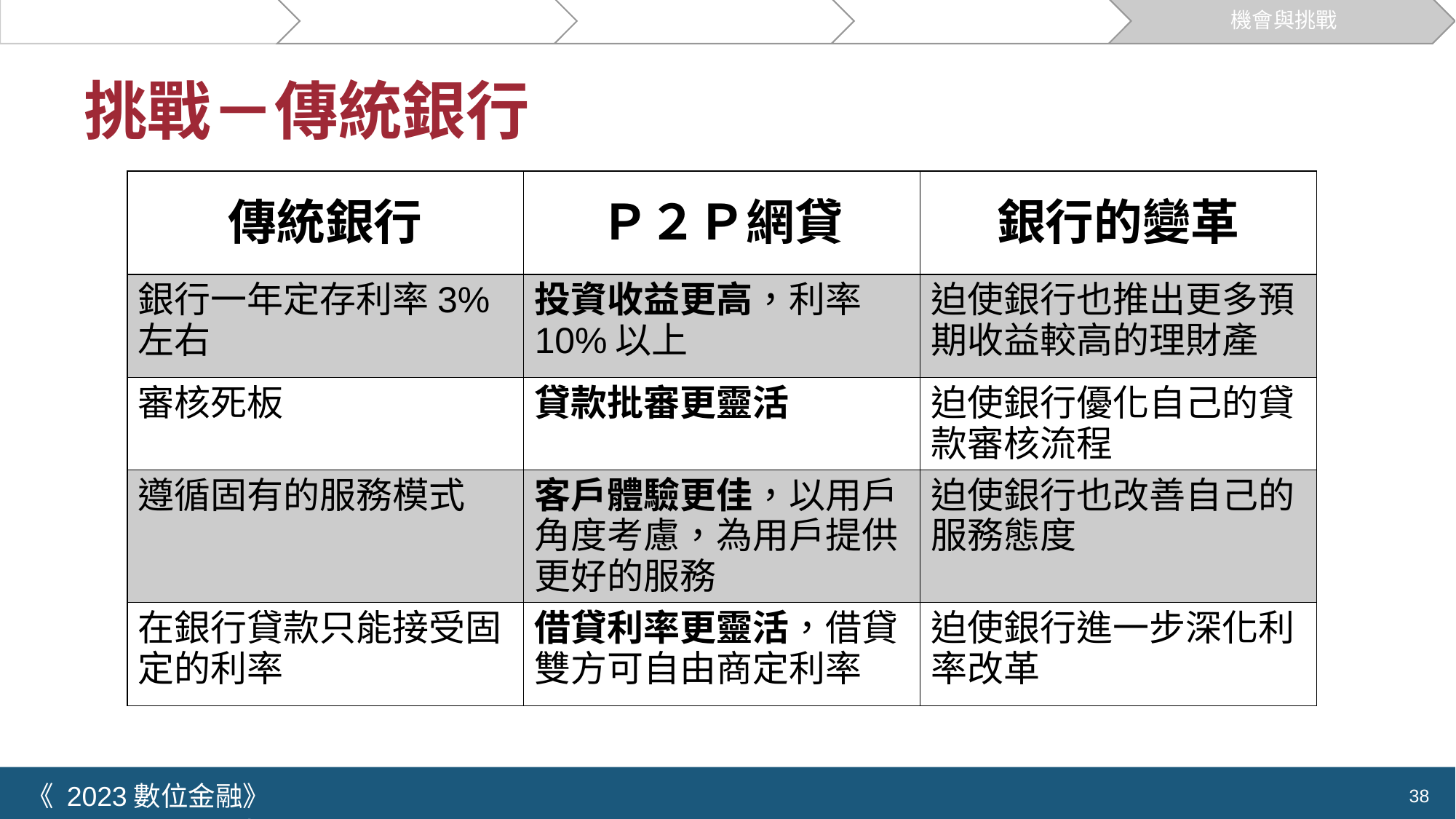

關於貸款

P2P網貸的運作

創新模式

市場與案例

機會與挑戰
# 挑戰－傳統銀行
| 傳統銀行 | Ｐ２Ｐ網貸 | 銀行的變革 |
| --- | --- | --- |
| 銀行一年定存利率3%左右 | 投資收益更高，利率10%以上 | 迫使銀行也推出更多預期收益較高的理財產 |
| 審核死板 | 貸款批審更靈活 | 迫使銀行優化自己的貸款審核流程 |
| 遵循固有的服務模式 | 客戶體驗更佳，以用戶角度考慮，為用戶提供更好的服務 | 迫使銀行也改善自己的服務態度 |
| 在銀行貸款只能接受固定的利率 | 借貸利率更靈活，借貸雙方可自由商定利率 | 迫使銀行進一步深化利率改革 |
《 2023數位金融》                                                                                                                                             	NYCU.IIM.IEBI Lab
38